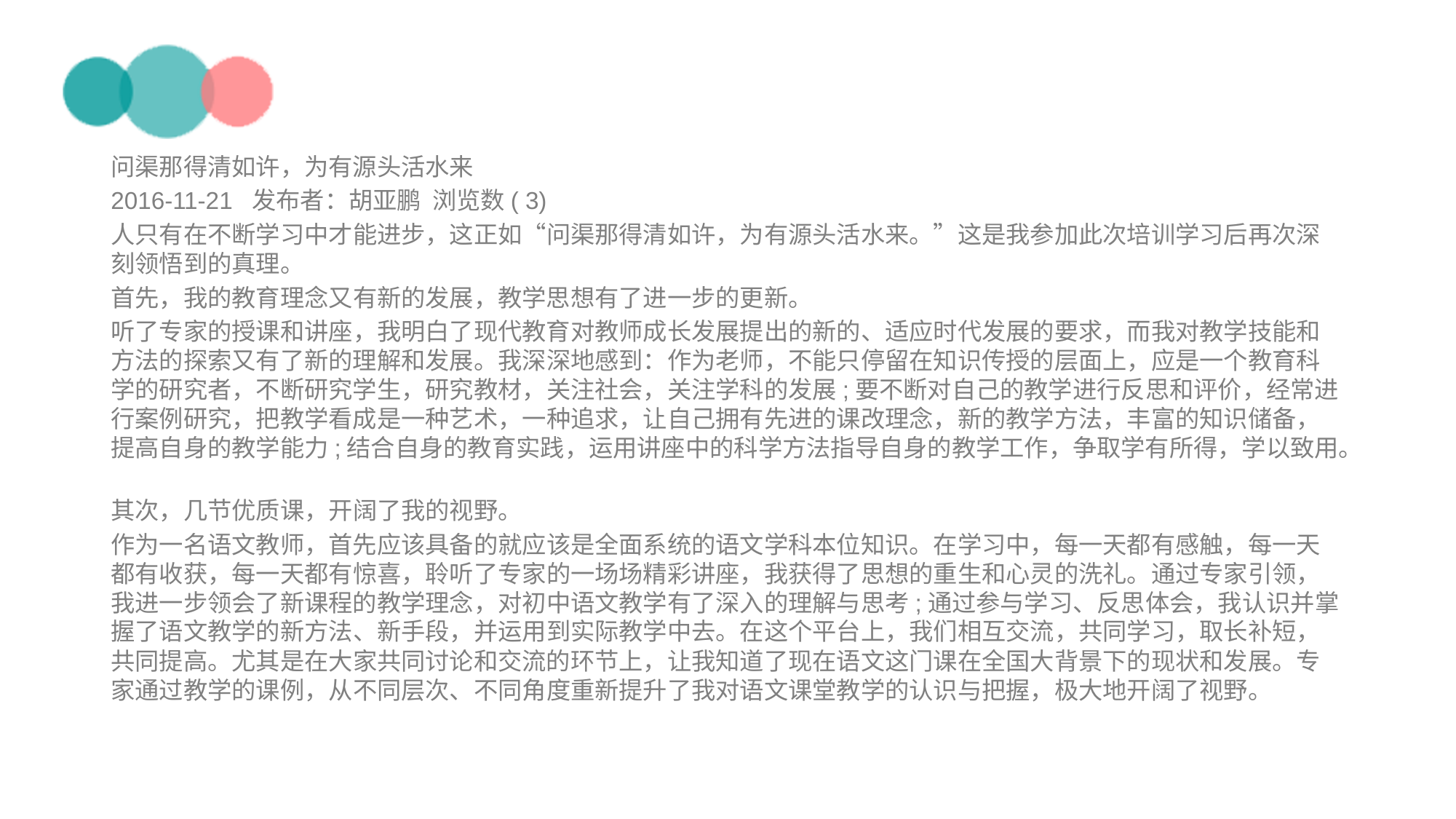

#
问渠那得清如许，为有源头活水来
2016-11-21  发布者：胡亚鹏  浏览数( 3)
人只有在不断学习中才能进步，这正如“问渠那得清如许，为有源头活水来。”这是我参加此次培训学习后再次深刻领悟到的真理。
首先，我的教育理念又有新的发展，教学思想有了进一步的更新。
听了专家的授课和讲座，我明白了现代教育对教师成长发展提出的新的、适应时代发展的要求，而我对教学技能和方法的探索又有了新的理解和发展。我深深地感到：作为老师，不能只停留在知识传授的层面上，应是一个教育科学的研究者，不断研究学生，研究教材，关注社会，关注学科的发展;要不断对自己的教学进行反思和评价，经常进行案例研究，把教学看成是一种艺术，一种追求，让自己拥有先进的课改理念，新的教学方法，丰富的知识储备，提高自身的教学能力;结合自身的教育实践，运用讲座中的科学方法指导自身的教学工作，争取学有所得，学以致用。
其次，几节优质课，开阔了我的视野。
作为一名语文教师，首先应该具备的就应该是全面系统的语文学科本位知识。在学习中，每一天都有感触，每一天都有收获，每一天都有惊喜，聆听了专家的一场场精彩讲座，我获得了思想的重生和心灵的洗礼。通过专家引领，我进一步领会了新课程的教学理念，对初中语文教学有了深入的理解与思考;通过参与学习、反思体会，我认识并掌握了语文教学的新方法、新手段，并运用到实际教学中去。在这个平台上，我们相互交流，共同学习，取长补短，共同提高。尤其是在大家共同讨论和交流的环节上，让我知道了现在语文这门课在全国大背景下的现状和发展。专家通过教学的课例，从不同层次、不同角度重新提升了我对语文课堂教学的认识与把握，极大地开阔了视野。